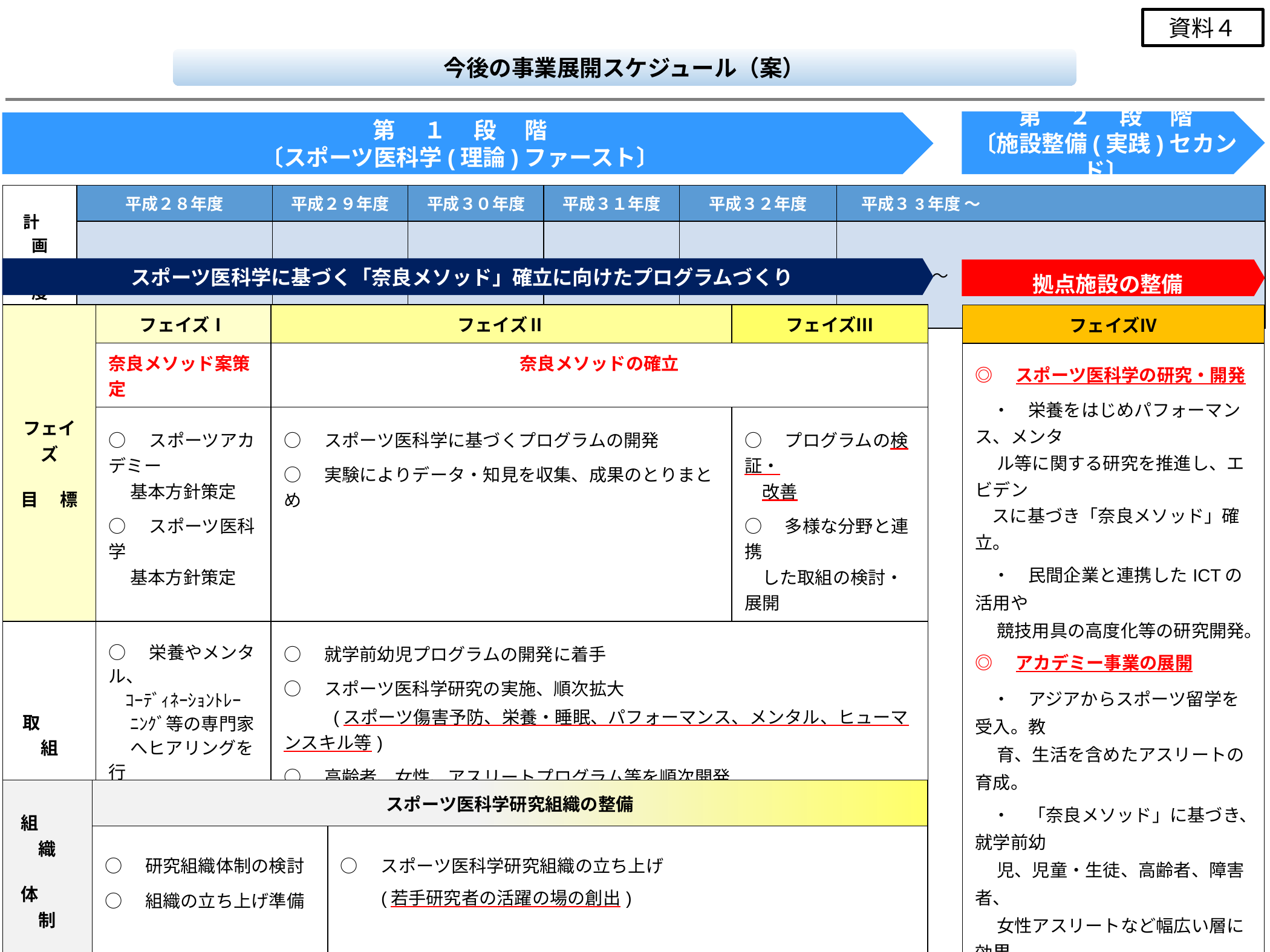

資料４
今後の事業展開スケジュール（案）
第 　２　 段　 階
〔施設整備(実践)セカンド〕
第　 １　 段　 階
〔スポーツ医科学(理論)ファースト〕
| 計　画 年　度 | 平成２８年度 | 平成２９年度 | 平成３０年度 | 平成３１年度 | 平成３２年度 | 平成３3年度 ～ |
| --- | --- | --- | --- | --- | --- | --- |
|  | ２０１６ | ２０１７ | ２０１８ | ２０１９ | ２０２０ | ２０２1 ～ |
スポーツ医科学に基づく「奈良メソッド」確立に向けたプログラムづくり
拠点施設の整備
| フェイズ 目　 標 | フェイズⅠ | フェイズⅡ | フェイズⅢ |
| --- | --- | --- | --- |
|  | 奈良メソッド案策定 | 奈良メソッドの確立 |  |
|  | ○　スポーツアカデミー　 　 基本方針策定 ○　スポーツ医科学　 　 基本方針策定 | ○　スポーツ医科学に基づくプログラムの開発 ○　実験によりデータ・知見を収集、成果のとりまとめ | ○　プログラムの検証・ 　改善 ○　多様な分野と連携　 　した取組の検討・展開 |
| 取　　組 内　　容 | ○　栄養やメンタル、 ｺｰﾃﾞｨﾈｰｼｮﾝﾄﾚｰ 　 ﾆﾝｸﾞ等の専門家 　 へヒアリングを行 　 い、知見を集約 | ○　就学前幼児プログラムの開発に着手 ○　スポーツ医科学研究の実施、順次拡大 　　(スポーツ傷害予防、栄養・睡眠、パフォーマンス、メンタル、ヒューマンスキル等) ○　高齢者、女性、アスリートプログラム等を順次開発 ○　プログラムを活用したスクールやイベント等の開催 　　(既存施設(橿原公苑・スイムピア奈良等)を活用し、試験的に実施) ○　健康づくりセミナーや高齢者転倒予防セミナー等の開催　　　　　　　　　な　ど |  |
| フェイズⅣ |
| --- |
| ◎　スポーツ医科学の研究・開発 　・　栄養をはじめパフォーマンス、メンタ　 　 ル等に関する研究を推進し、エビデン スに基づき「奈良メソッド」確立。 　・　民間企業と連携したICTの活用や 　 競技用具の高度化等の研究開発。 ◎　アカデミー事業の展開 　・　アジアからスポーツ留学を受入。教 　 育、生活を含めたアスリートの育成。 　・　「奈良メソッド」に基づき、就学前幼　　 　 児、児童・生徒、高齢者、障害者、　　 　 女性アスリートなど幅広い層に効果 的なプログラムを提供。 ◎　人材養成 　・　地域スポーツリーダーの指導者養 研修などを行い、指導スキルを向上。 ◎　スポーツ合宿等の受入 　・　国内外からの受入の促進。栄養指 　 導等による効果的なサポートを実施。 |
| 組　　織 体　　制 | スポーツ医科学研究組織の整備 |  |
| --- | --- | --- |
|  | ○　研究組織体制の検討 ○　組織の立ち上げ準備 | ○　スポーツ医科学研究組織の立ち上げ 　　(若手研究者の活躍の場の創出) |